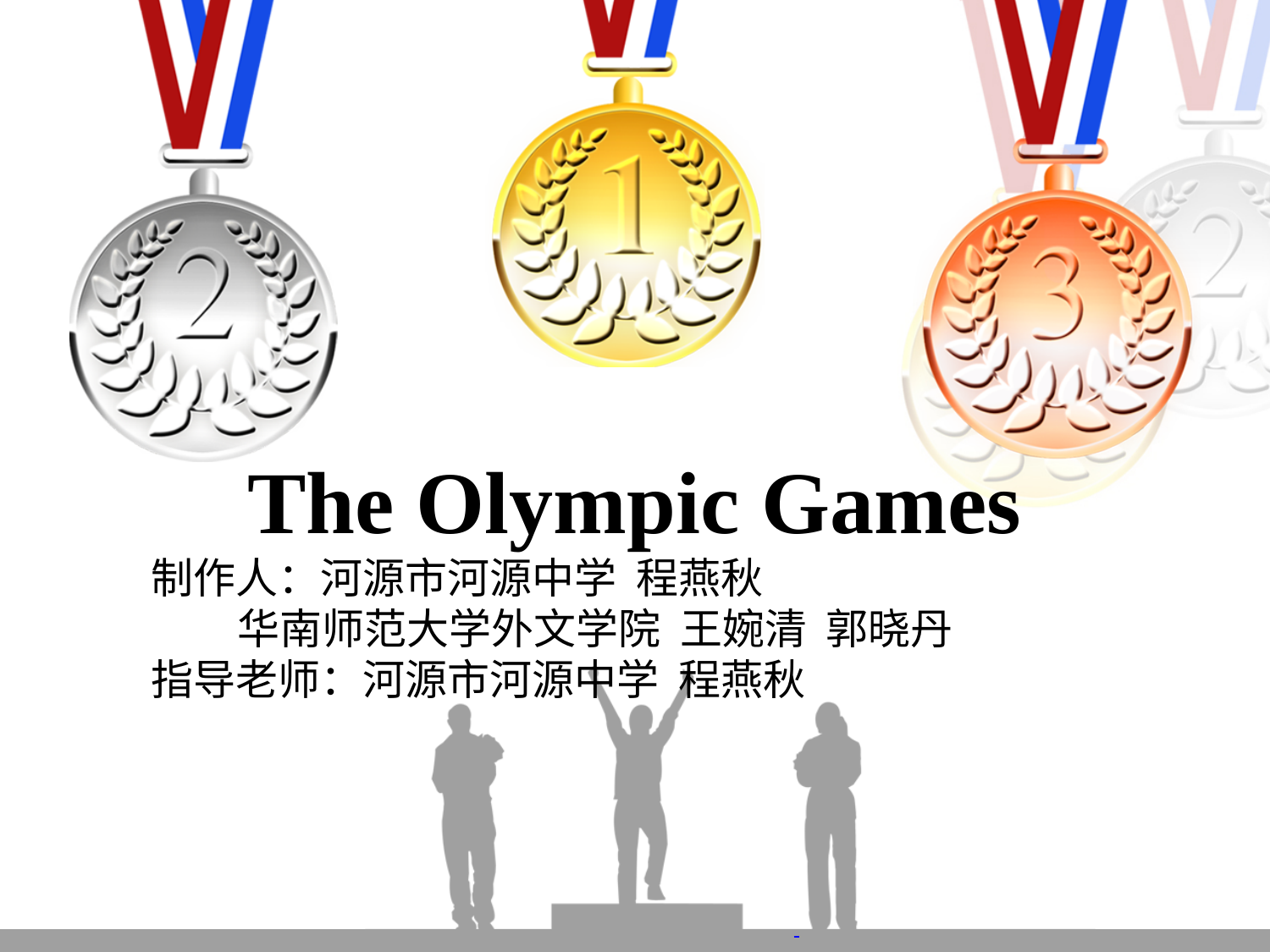

The Olympic Games
制作人：河源市河源中学  程燕秋
        华南师范大学外文学院  王婉清  郭晓丹
指导老师：河源市河源中学  程燕秋